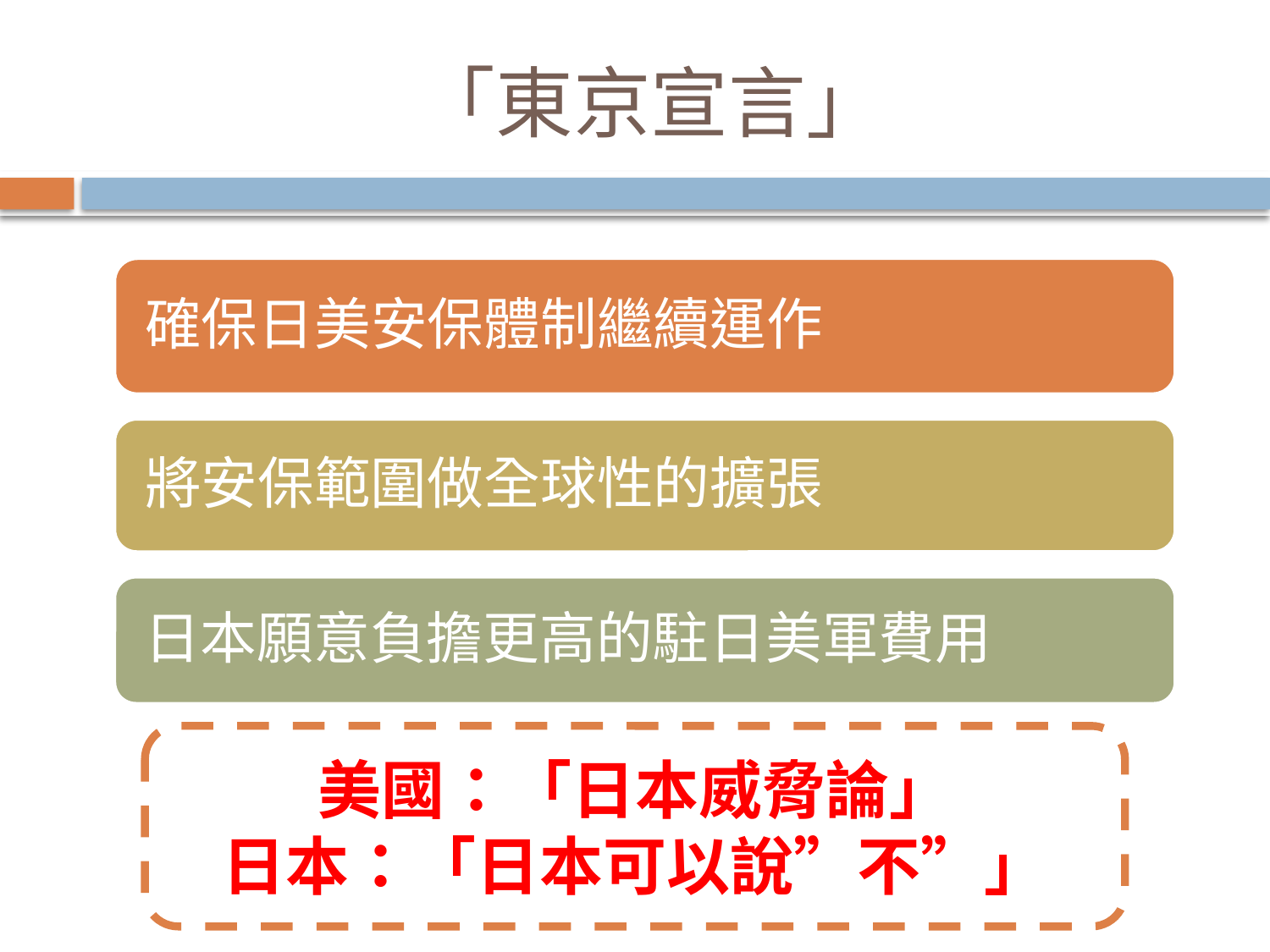

# 「東京宣言」

確保日美安保體制繼續運作
將安保範圍做全球性的擴張
日本願意負擔更高的駐日美軍費用
美國：「日本威脅論」
日本：「日本可以說”不”」